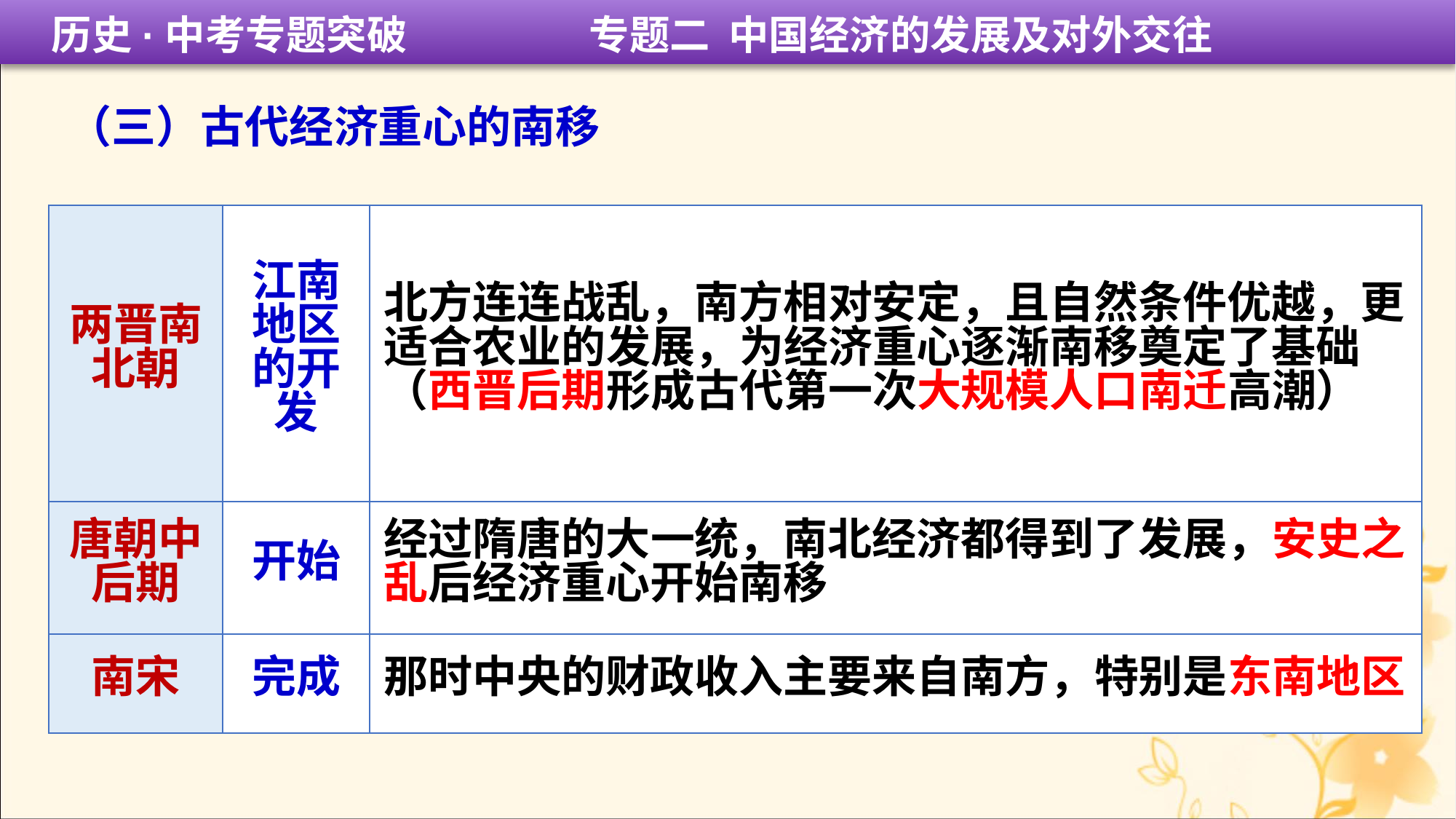

历史·中考专题突破                    专题二  中国经济的发展及对外交往
（三）古代经济重心的南移
| 两晋南 北朝 | 江南地区的开发 | 北方连连战乱，南方相对安定，且自然条件优越，更适合农业的发展，为经济重心逐渐南移奠定了基础（西晋后期形成古代第一次大规模人口南迁高潮） |
| --- | --- | --- |
| 唐朝中 后期 | 开始 | 经过隋唐的大一统，南北经济都得到了发展，安史之乱后经济重心开始南移 |
| 南宋 | 完成 | 那时中央的财政收入主要来自南方，特别是东南地区 |